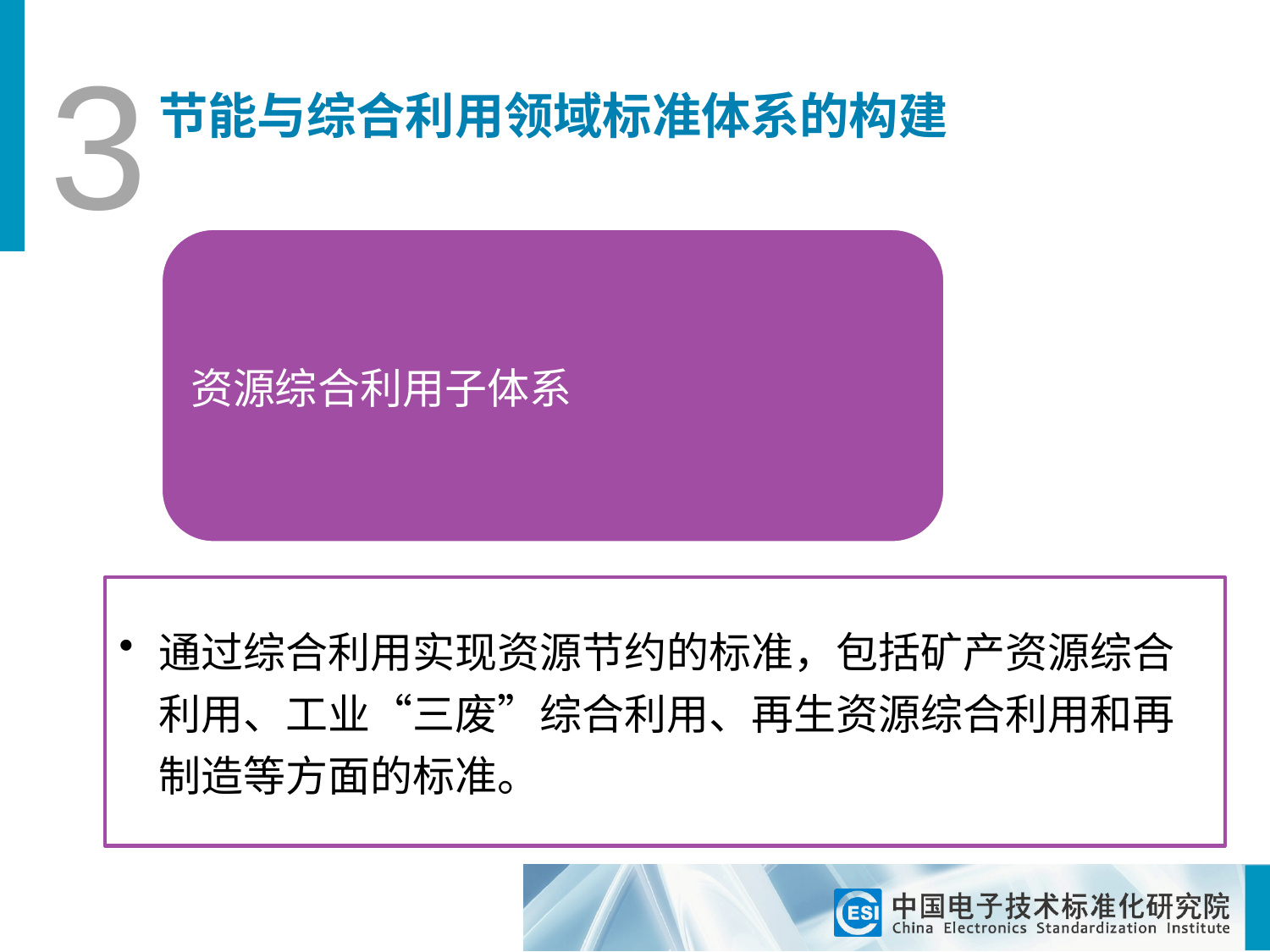

3
节能与综合利用领域标准体系的构建

资源综合利用子体系
通过综合利用实现资源节约的标准，包括矿产资源综合利用、工业“三废”综合利用、再生资源综合利用和再制造等方面的标准。